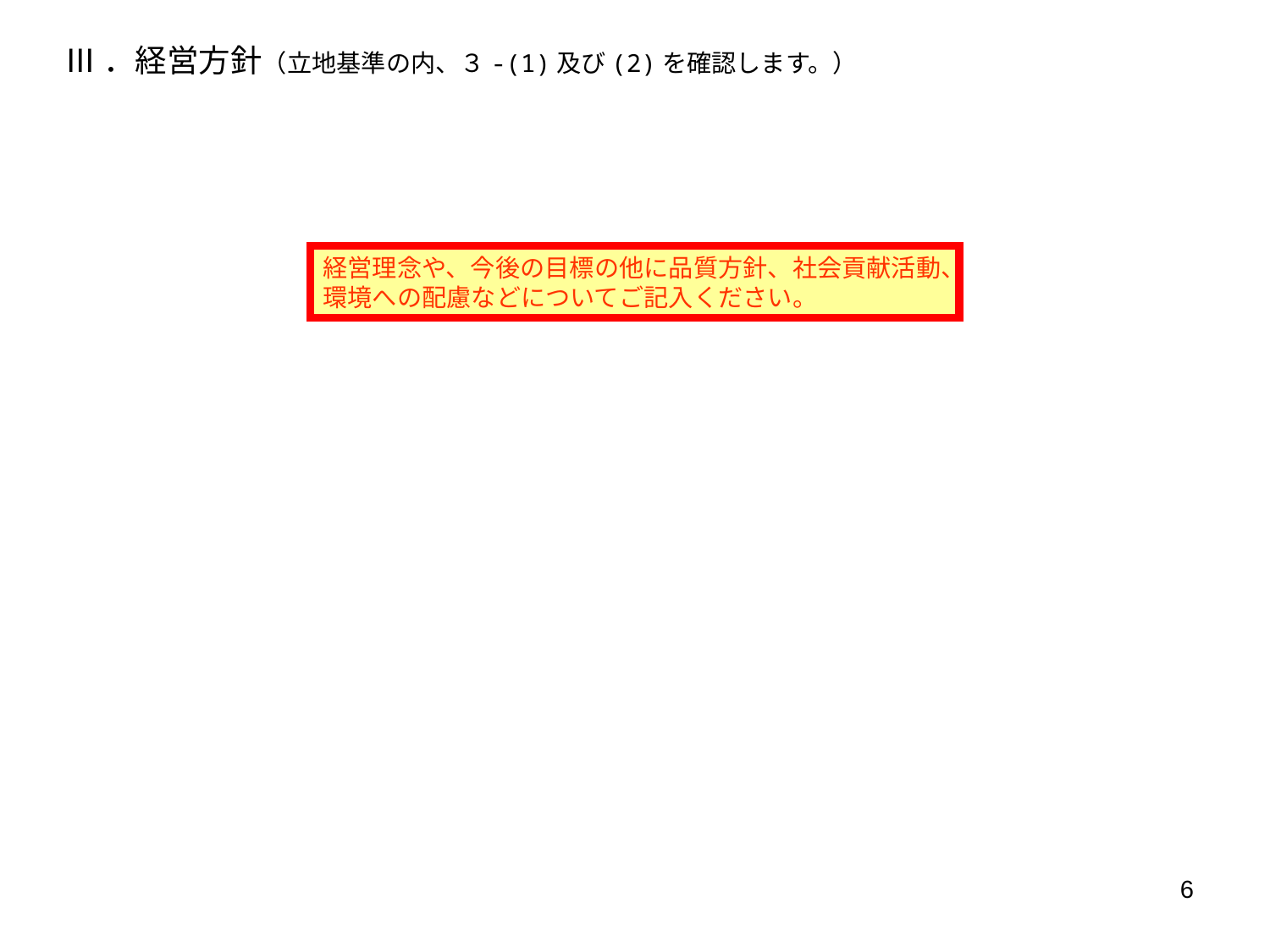

Ⅲ．経営方針（立地基準の内、３-(1)及び(2)を確認します。）
経営理念や、今後の目標の他に品質方針、社会貢献活動、
環境への配慮などについてご記入ください。
6